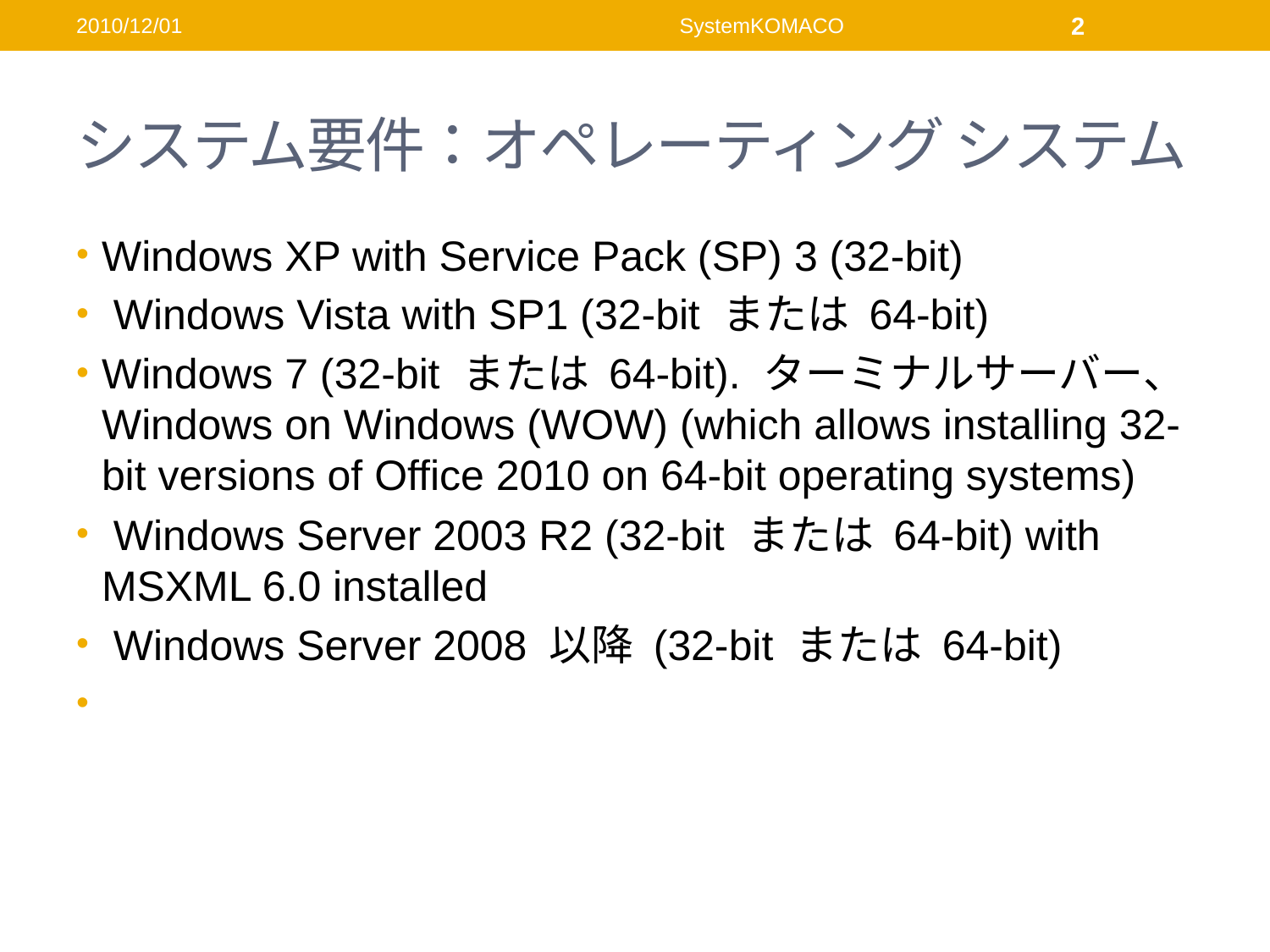

2010/12/01
SystemKOMACO
2
# システム要件：オペレーティング システム
Windows XP with Service Pack (SP) 3 (32-bit)
 Windows Vista with SP1 (32-bit または 64-bit)
Windows 7 (32-bit または 64-bit). ターミナルサーバー、Windows on Windows (WOW) (which allows installing 32-bit versions of Office 2010 on 64-bit operating systems)
 Windows Server 2003 R2 (32-bit または 64-bit) with MSXML 6.0 installed
 Windows Server 2008 以降 (32-bit または 64-bit)